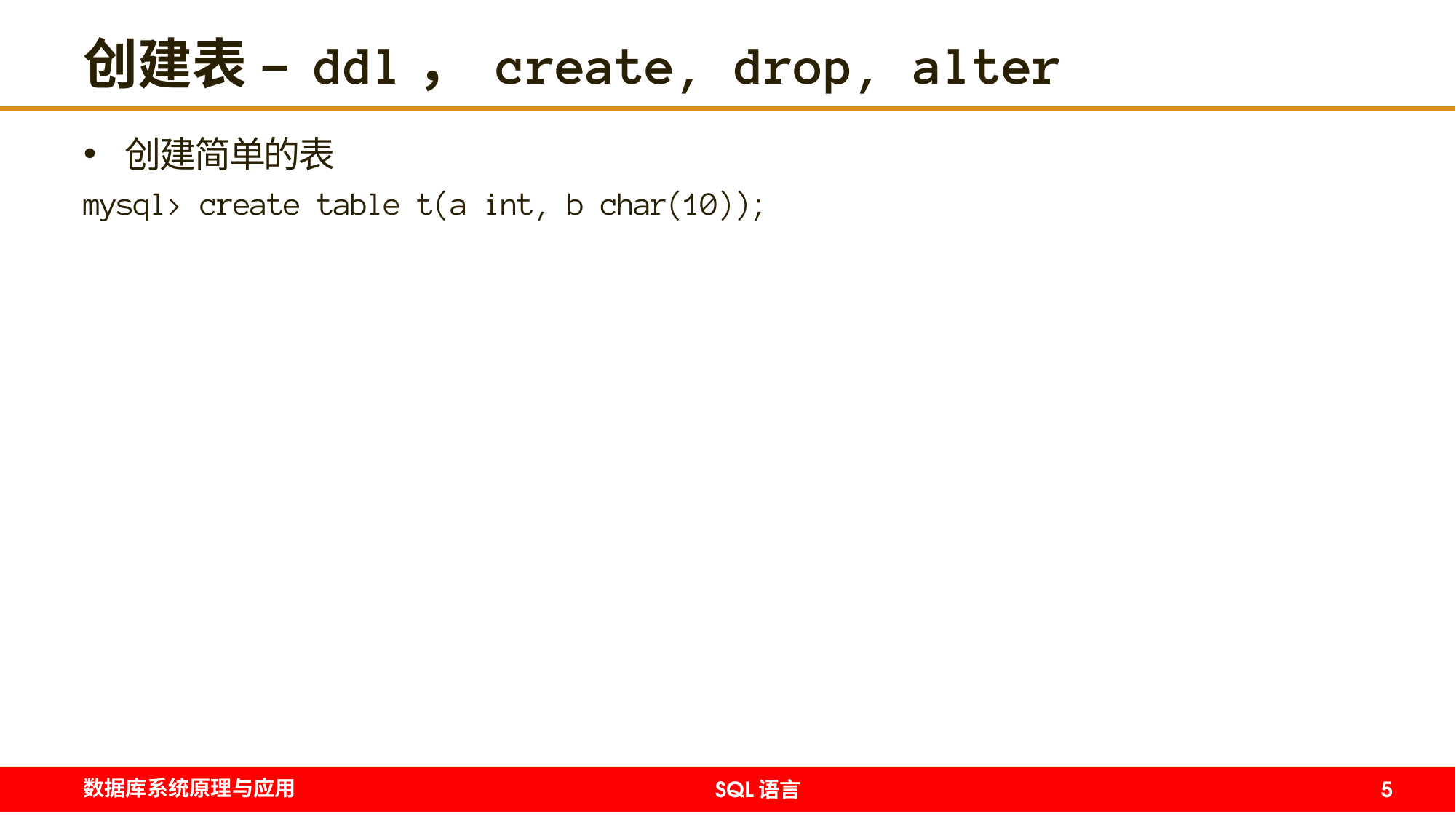

# 创建表 – ddl， create, drop, alter
创建简单的表
mysql> create table t(a int, b char(10));